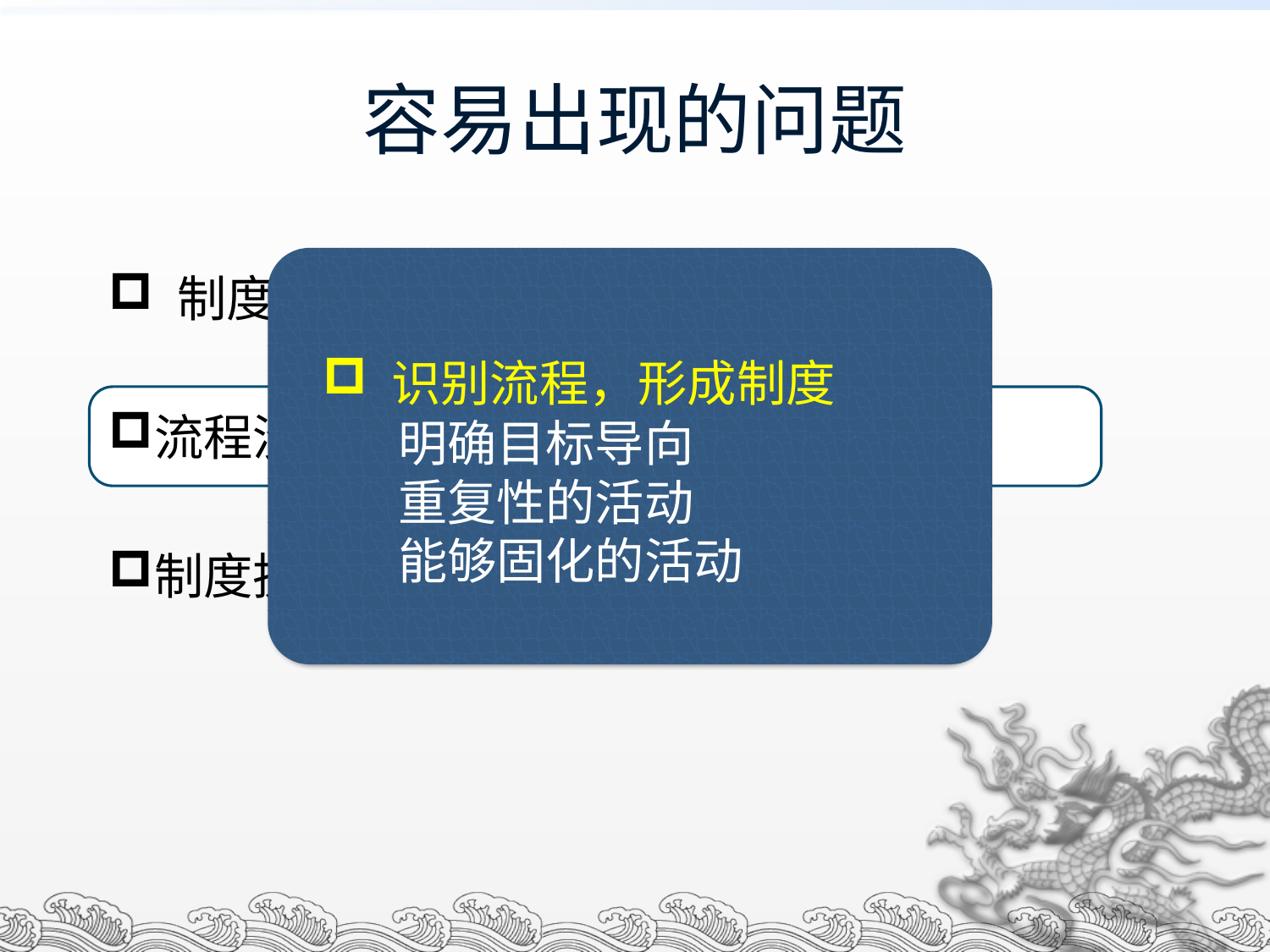

# 容易出现的问题
 制度没有准确的反映流程

 识别流程，形成制度
   明确目标导向
   重复性的活动
   能够固化的活动
流程没有以制度的形式固化
制度执行不力影响流程的实施效果